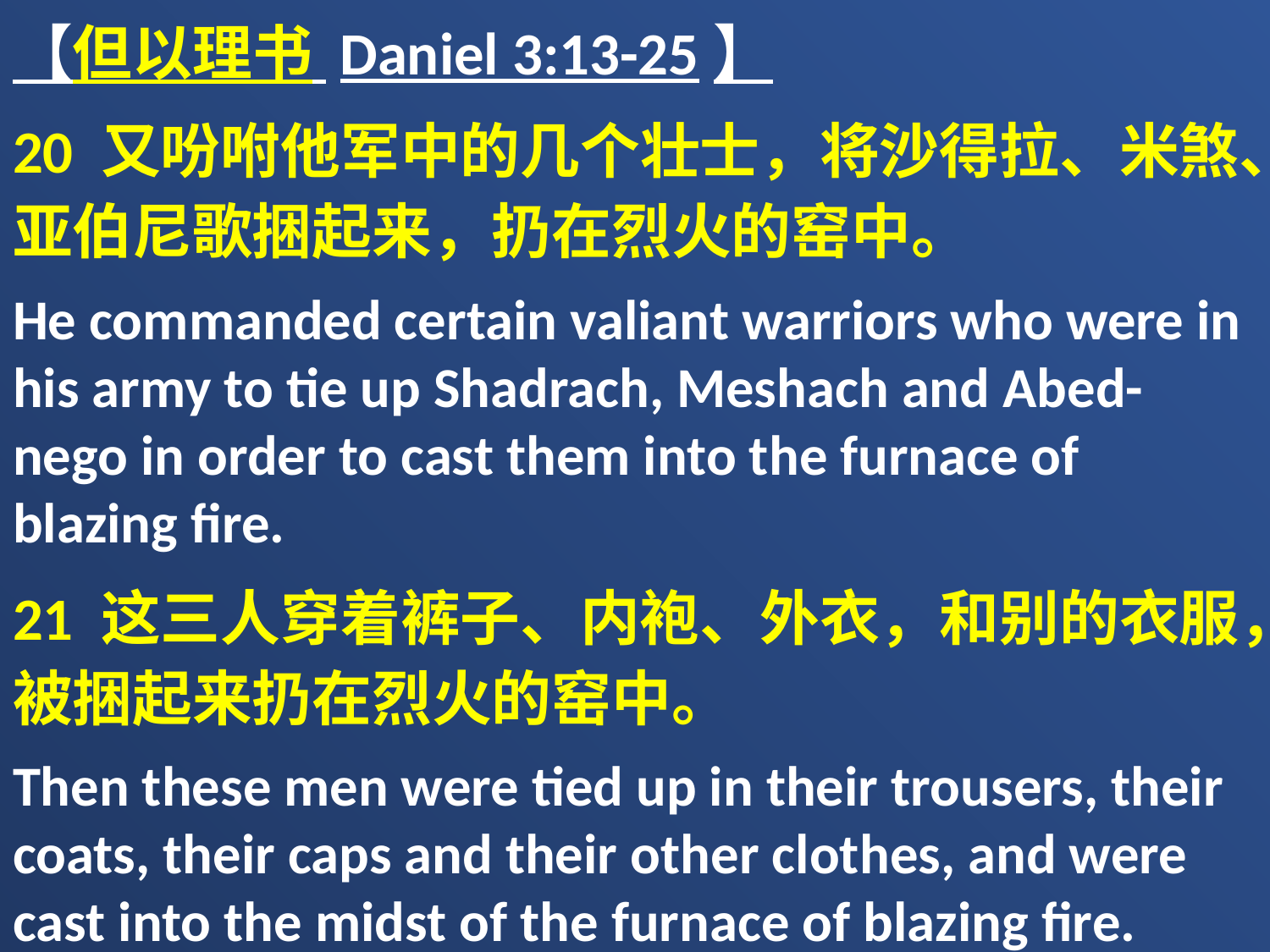

【但以理书 Daniel 3:13-25】
20 又吩咐他军中的几个壮士，将沙得拉、米煞、亚伯尼歌捆起来，扔在烈火的窑中。
He commanded certain valiant warriors who were in his army to tie up Shadrach, Meshach and Abed-nego in order to cast them into the furnace of blazing fire.
21 这三人穿着裤子、内袍、外衣，和别的衣服，被捆起来扔在烈火的窑中。
Then these men were tied up in their trousers, their coats, their caps and their other clothes, and were cast into the midst of the furnace of blazing fire.